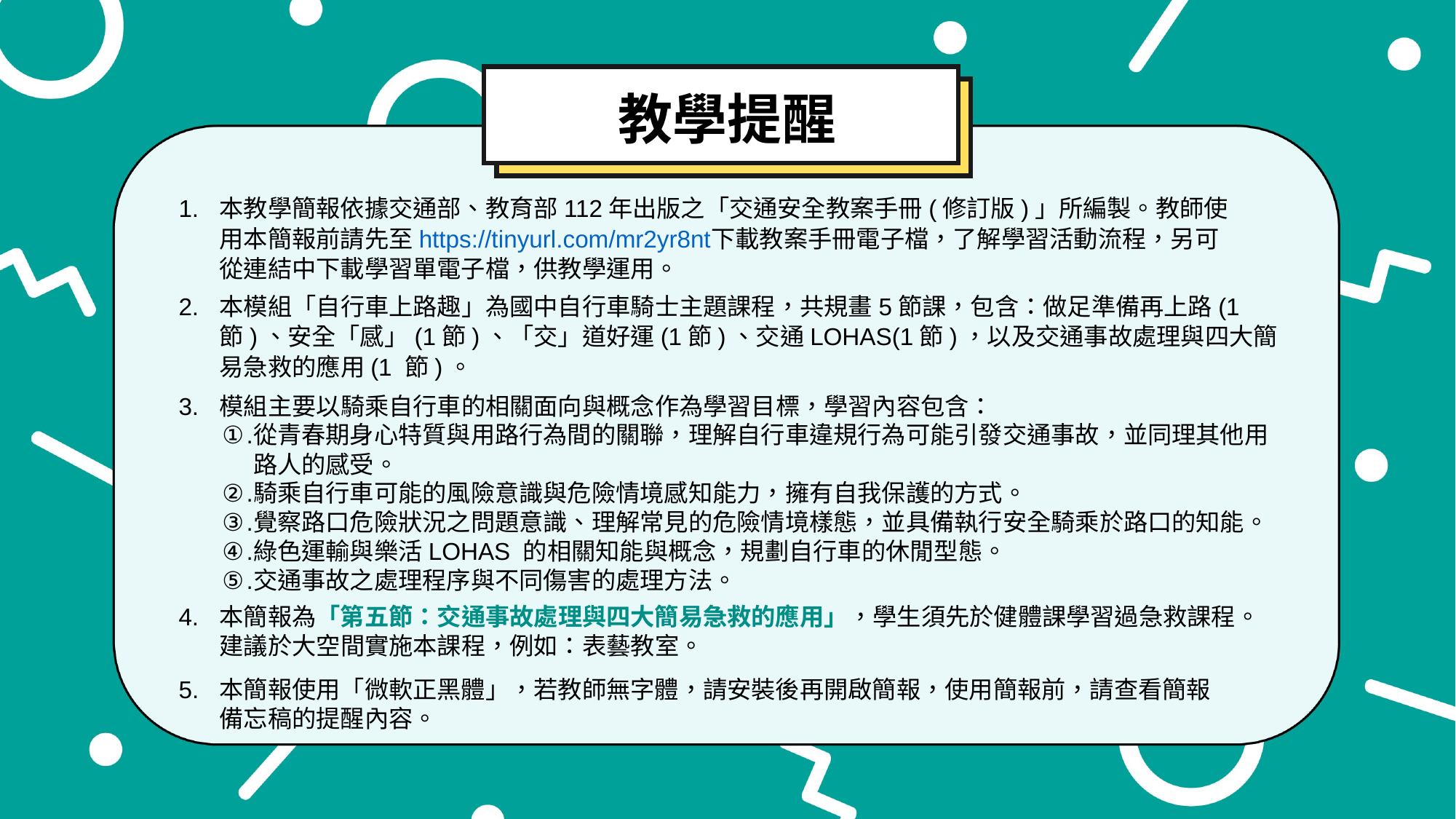

教學提醒
本教學簡報依據交通部、教育部112年出版之「交通安全教案手冊(修訂版)」所編製。教師使用本簡報前請先至https://tinyurl.com/mr2yr8nt下載教案手冊電子檔，了解學習活動流程，另可從連結中下載學習單電子檔，供教學運用。
本模組「自行車上路趣」為國中自行車騎士主題課程，共規畫5節課，包含：做足準備再上路(1節)、安全「感」(1節)、「交」道好運(1節)、交通LOHAS(1節)，以及交通事故處理與四大簡易急救的應用(1 節)。
模組主要以騎乘自行車的相關面向與概念作為學習目標，學習內容包含：
從青春期身心特質與用路行為間的關聯，理解自行車違規行為可能引發交通事故，並同理其他用路人的感受。
騎乘自行車可能的風險意識與危險情境感知能力，擁有自我保護的方式。
覺察路口危險狀況之問題意識、理解常見的危險情境樣態，並具備執行安全騎乘於路口的知能。
綠色運輸與樂活LOHAS 的相關知能與概念，規劃自行車的休閒型態。
交通事故之處理程序與不同傷害的處理方法。
本簡報為「第五節：交通事故處理與四大簡易急救的應用」，學生須先於健體課學習過急救課程。建議於大空間實施本課程，例如：表藝教室。
本簡報使用「微軟正黑體」，若教師無字體，請安裝後再開啟簡報，使用簡報前，請查看簡報備忘稿的提醒內容。